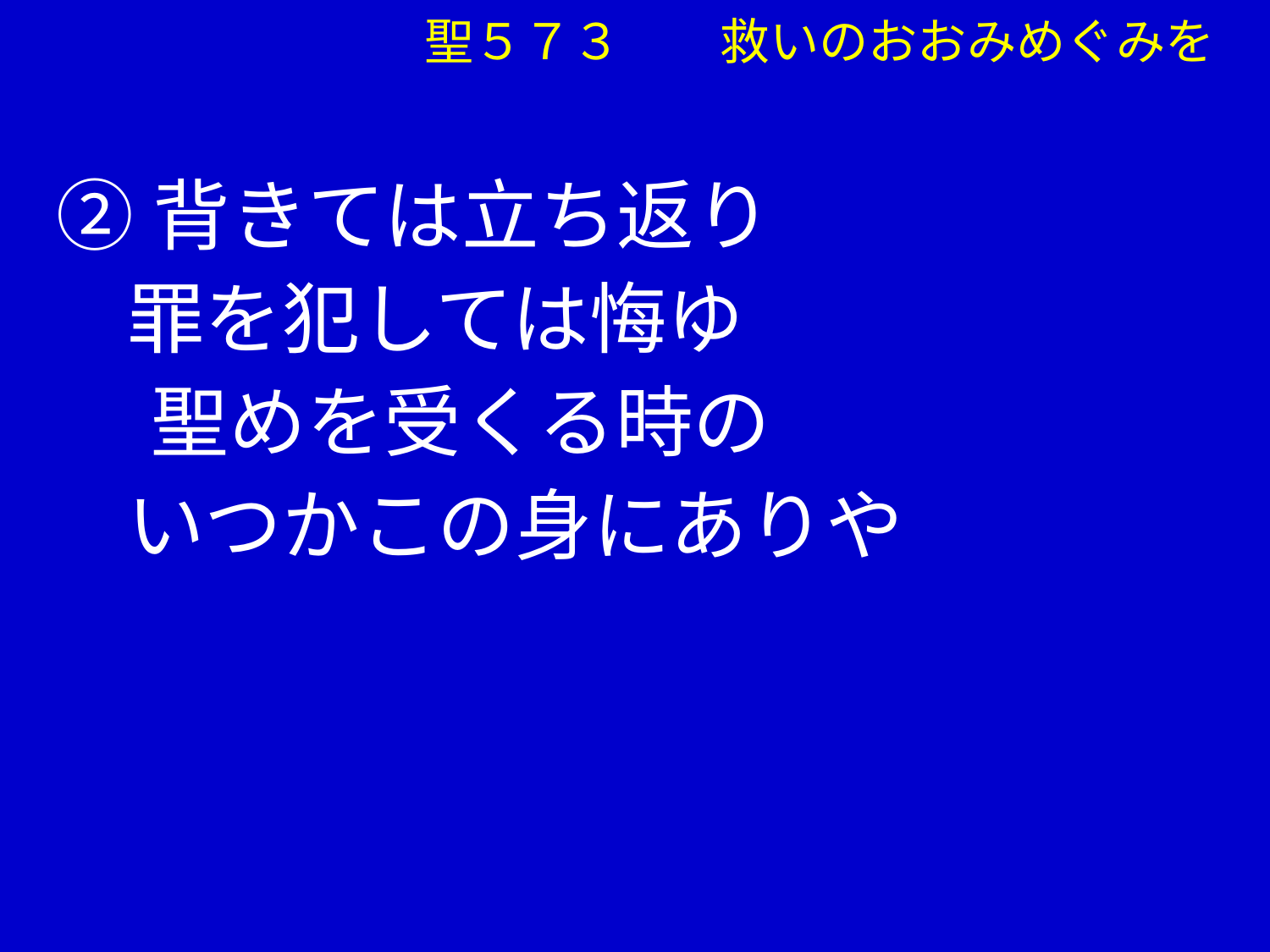

聖５７３         救いのおおみめぐみを
②背きては立ち返り
   罪を犯しては悔ゆ
　 聖めを受くる時の
   いつかこの身にありや